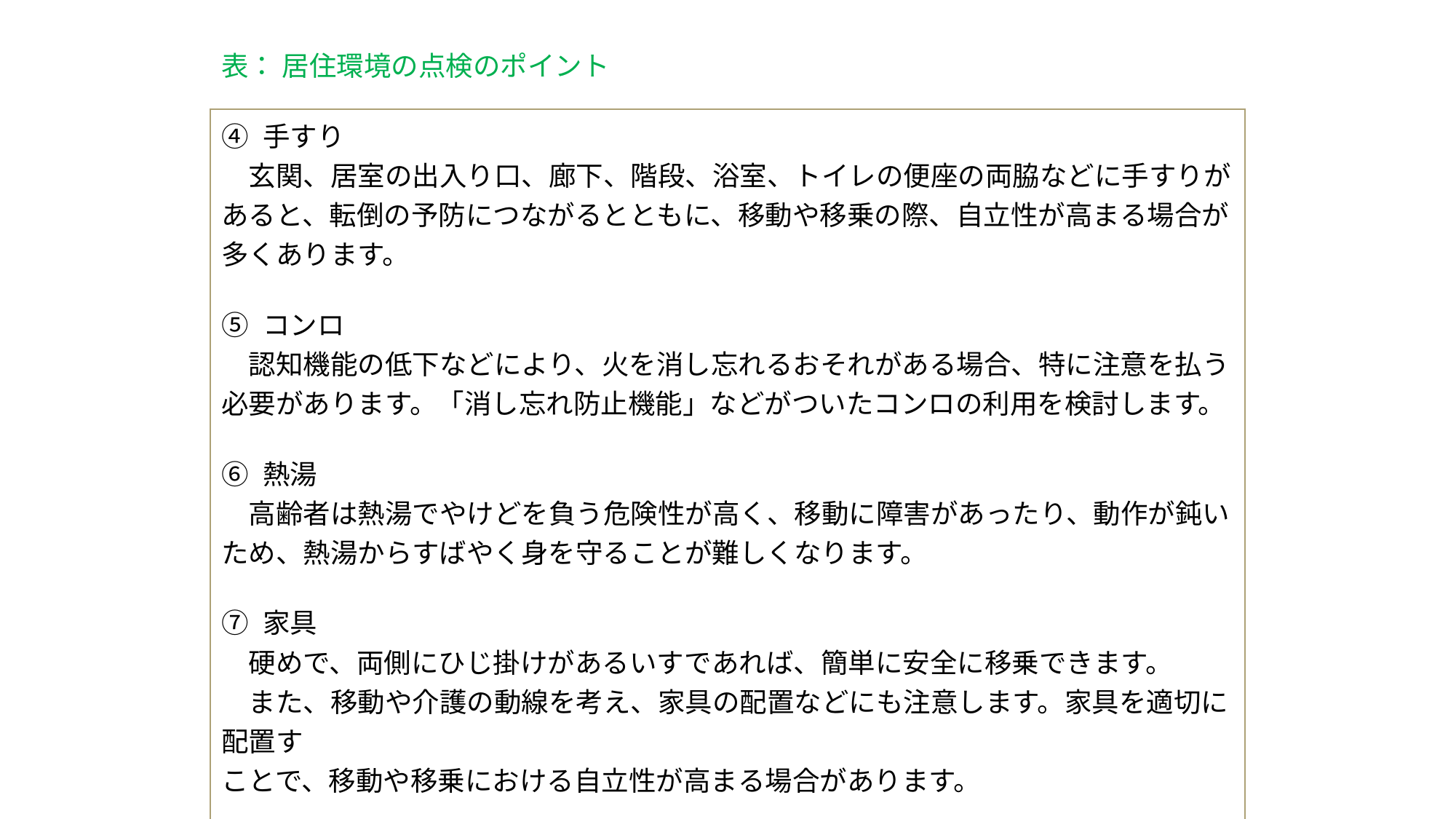

表： 居住環境の点検のポイント
| ④ 手すり 　玄関、居室の出入り口、廊下、階段、浴室、トイレの便座の両脇などに手すりがあると、転倒の予防につながるとともに、移動や移乗の際、自立性が高まる場合が多くあります。 ⑤ コンロ 　認知機能の低下などにより、火を消し忘れるおそれがある場合、特に注意を払う必要があります。「消し忘れ防止機能」などがついたコンロの利用を検討します。 ⑥ 熱湯 　高齢者は熱湯でやけどを負う危険性が高く、移動に障害があったり、動作が鈍いため、熱湯からすばやく身を守ることが難しくなります。 ⑦ 家具 　硬めで、両側にひじ掛けがあるいすであれば、簡単に安全に移乗できます。 　また、移動や介護の動線を考え、家具の配置などにも注意します。家具を適切に配置す ことで、移動や移乗における自立性が高まる場合があります。 ⑧ 緊急通報装置 　一人暮らしで、特に転倒の危険のある高齢者の場合、緊急通報のペンダントが有用な場 合があります。 |
| --- |